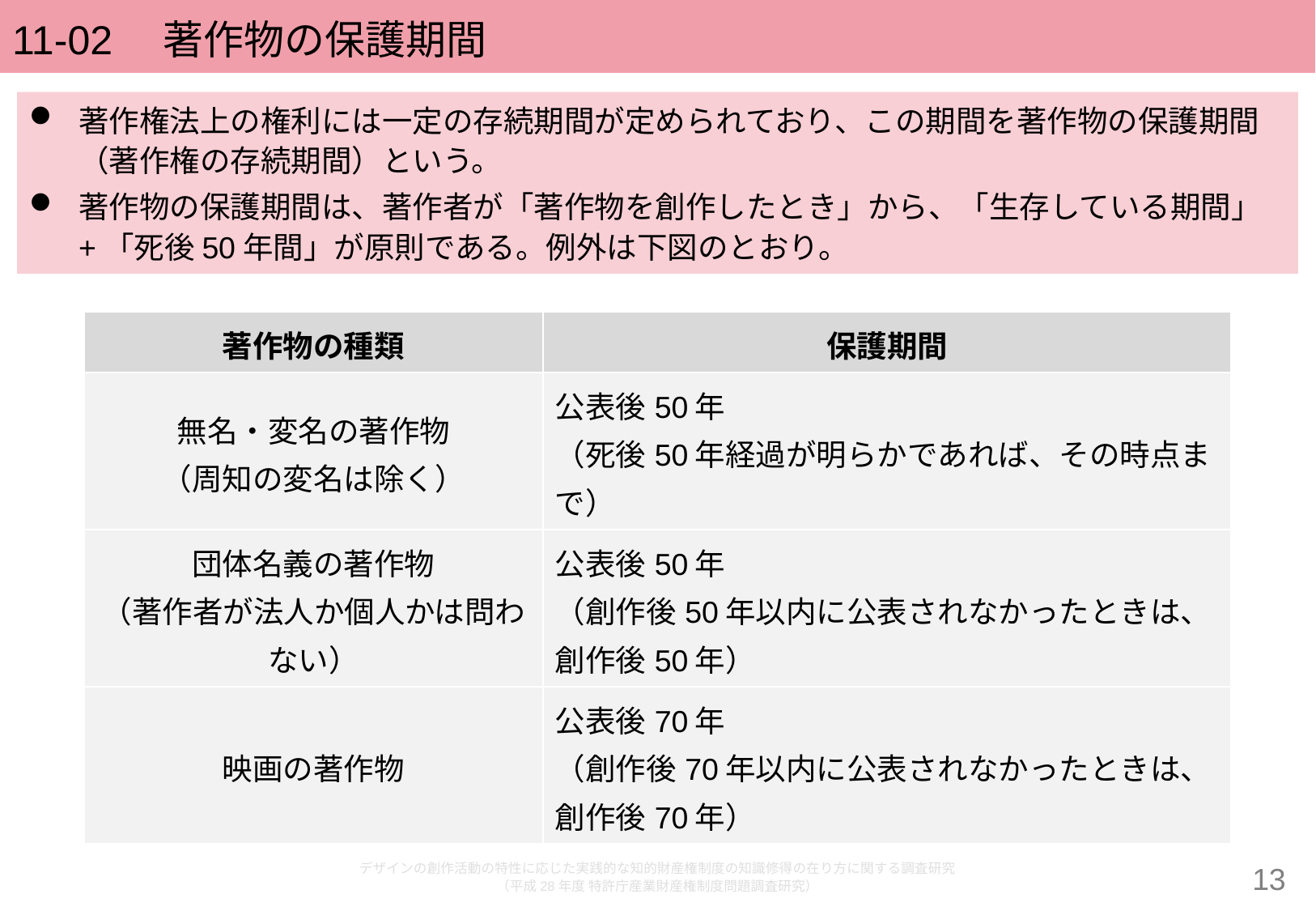

# 11-02　著作物の保護期間
著作権法上の権利には一定の存続期間が定められており、この期間を著作物の保護期間（著作権の存続期間）という。
著作物の保護期間は、著作者が「著作物を創作したとき」から、「生存している期間」+「死後50年間」が原則である。例外は下図のとおり。
| 著作物の種類 | 保護期間 |
| --- | --- |
| 無名・変名の著作物 （周知の変名は除く） | 公表後50年 （死後50年経過が明らかであれば、その時点まで） |
| 団体名義の著作物 （著作者が法人か個人かは問わない） | 公表後50年 （創作後50年以内に公表されなかったときは、創作後50年） |
| 映画の著作物 | 公表後70年 （創作後70年以内に公表されなかったときは、創作後70年） |
デザインの創作活動の特性に応じた実践的な知的財産権制度の知識修得の在り方に関する調査研究
（平成28年度 特許庁産業財産権制度問題調査研究）
13